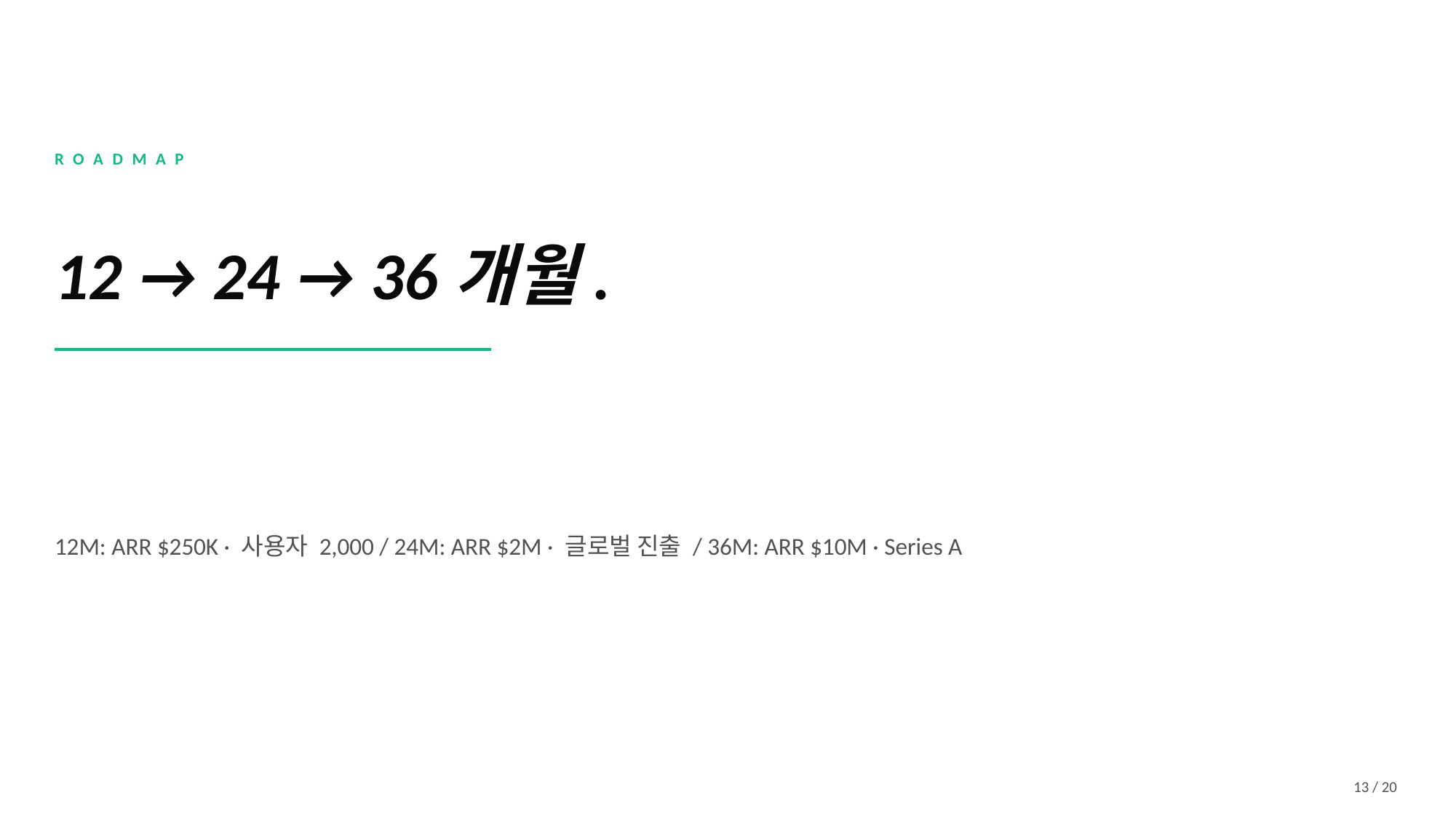

ROADMAP
12 → 24 → 36개월.

12M: ARR $250K · 사용자 2,000 / 24M: ARR $2M · 글로벌 진출 / 36M: ARR $10M · Series A
13 / 20